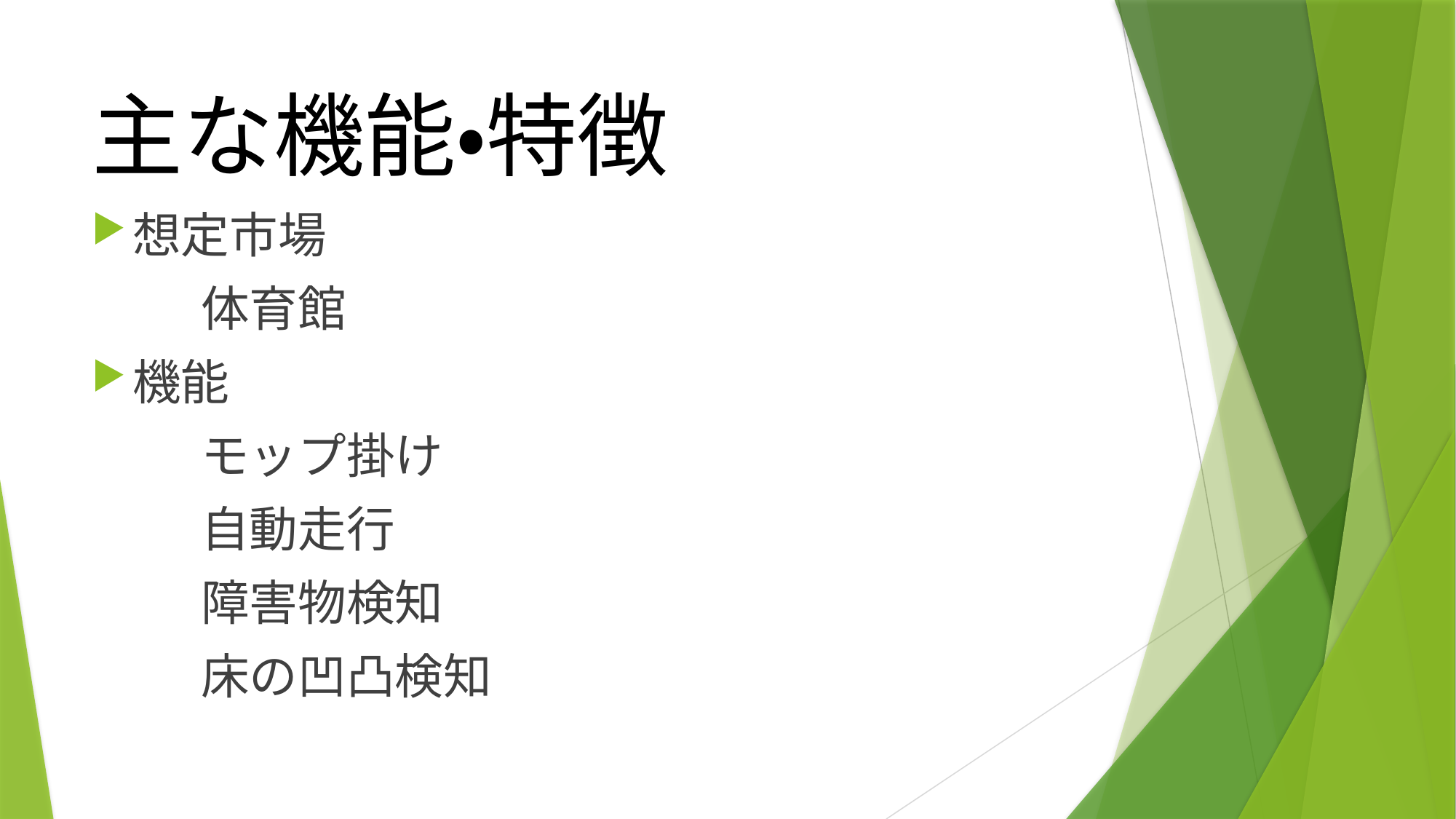

# 主な機能・特徴
想定市場
	体育館
機能
	モップ掛け
	自動走行
	障害物検知
	床の凹凸検知